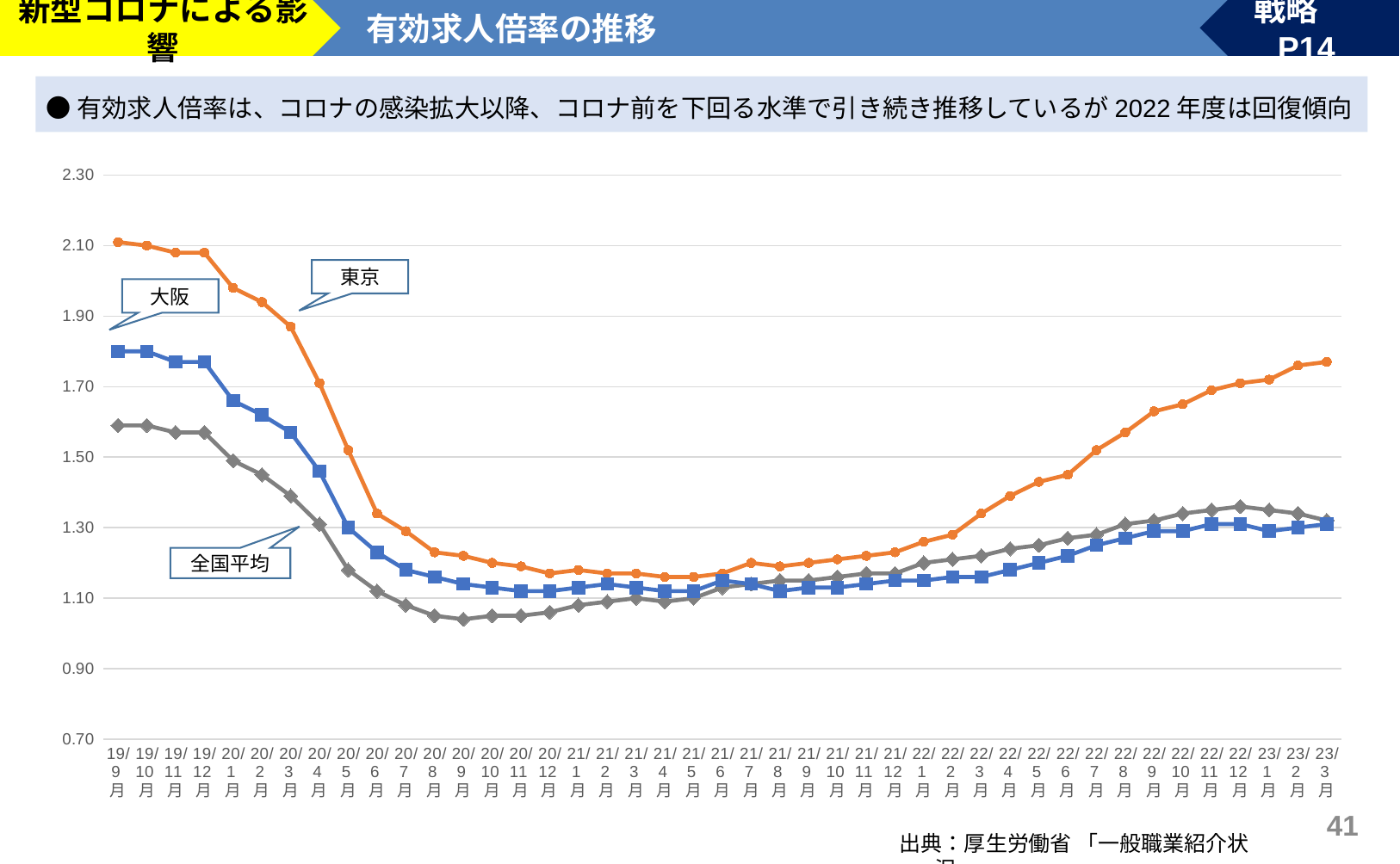

新型コロナによる影響
有効求人倍率の推移
戦略　P14
●有効求人倍率は、コロナの感染拡大以降、コロナ前を下回る水準で引き続き推移しているが2022年度は回復傾向

### Chart

| Category | 有効・全国 | 有効・東京都 | 有効・大阪府 |
|---|---|---|---|
| 19/9月 | 1.59 | 2.11 | 1.8 |
| 19/10月 | 1.59 | 2.1 | 1.8 |
| 19/11月 | 1.57 | 2.08 | 1.77 |
| 19/12月 | 1.57 | 2.08 | 1.77 |
| 20/1月 | 1.49 | 1.98 | 1.66 |
| 20/2月 | 1.45 | 1.94 | 1.62 |
| 20/3月 | 1.39 | 1.87 | 1.57 |
| 20/4月 | 1.31 | 1.71 | 1.46 |
| 20/5月 | 1.18 | 1.52 | 1.3 |
| 20/6月 | 1.12 | 1.34 | 1.23 |
| 20/7月 | 1.08 | 1.29 | 1.18 |
| 20/8月 | 1.05 | 1.23 | 1.16 |
| 20/9月 | 1.04 | 1.22 | 1.14 |
| 20/10月 | 1.05 | 1.2 | 1.13 |
| 20/11月 | 1.05 | 1.19 | 1.12 |
| 20/12月 | 1.06 | 1.17 | 1.12 |
| 21/1月 | 1.08 | 1.18 | 1.13 |
| 21/2月 | 1.09 | 1.17 | 1.14 |
| 21/3月 | 1.1 | 1.17 | 1.13 |
| 21/4月 | 1.09 | 1.16 | 1.12 |
| 21/5月 | 1.1 | 1.16 | 1.12 |
| 21/6月 | 1.13 | 1.17 | 1.15 |
| 21/7月 | 1.14 | 1.2 | 1.14 |
| 21/8月 | 1.15 | 1.19 | 1.12 |
| 21/9月 | 1.15 | 1.2 | 1.13 |
| 21/10月 | 1.16 | 1.21 | 1.13 |
| 21/11月 | 1.17 | 1.22 | 1.14 |
| 21/12月 | 1.17 | 1.23 | 1.15 |
| 22/1月 | 1.2 | 1.26 | 1.15 |
| 22/2月 | 1.21 | 1.28 | 1.16 |
| 22/3月 | 1.22 | 1.34 | 1.16 |
| 22/4月 | 1.24 | 1.39 | 1.18 |
| 22/5月 | 1.25 | 1.43 | 1.2 |
| 22/6月 | 1.27 | 1.45 | 1.22 |
| 22/7月 | 1.28 | 1.52 | 1.25 |
| 22/8月 | 1.31 | 1.57 | 1.27 |
| 22/9月 | 1.32 | 1.63 | 1.29 |
| 22/10月 | 1.34 | 1.65 | 1.29 |
| 22/11月 | 1.35 | 1.69 | 1.31 |
| 22/12月 | 1.36 | 1.71 | 1.31 |
| 23/1月 | 1.35 | 1.72 | 1.29 |
| 23/2月 | 1.34 | 1.76 | 1.3 |
| 23/3月 | 1.32 | 1.77 | 1.31 |
東京
大阪
全国平均
41
出典：厚生労働省 「一般職業紹介状況」